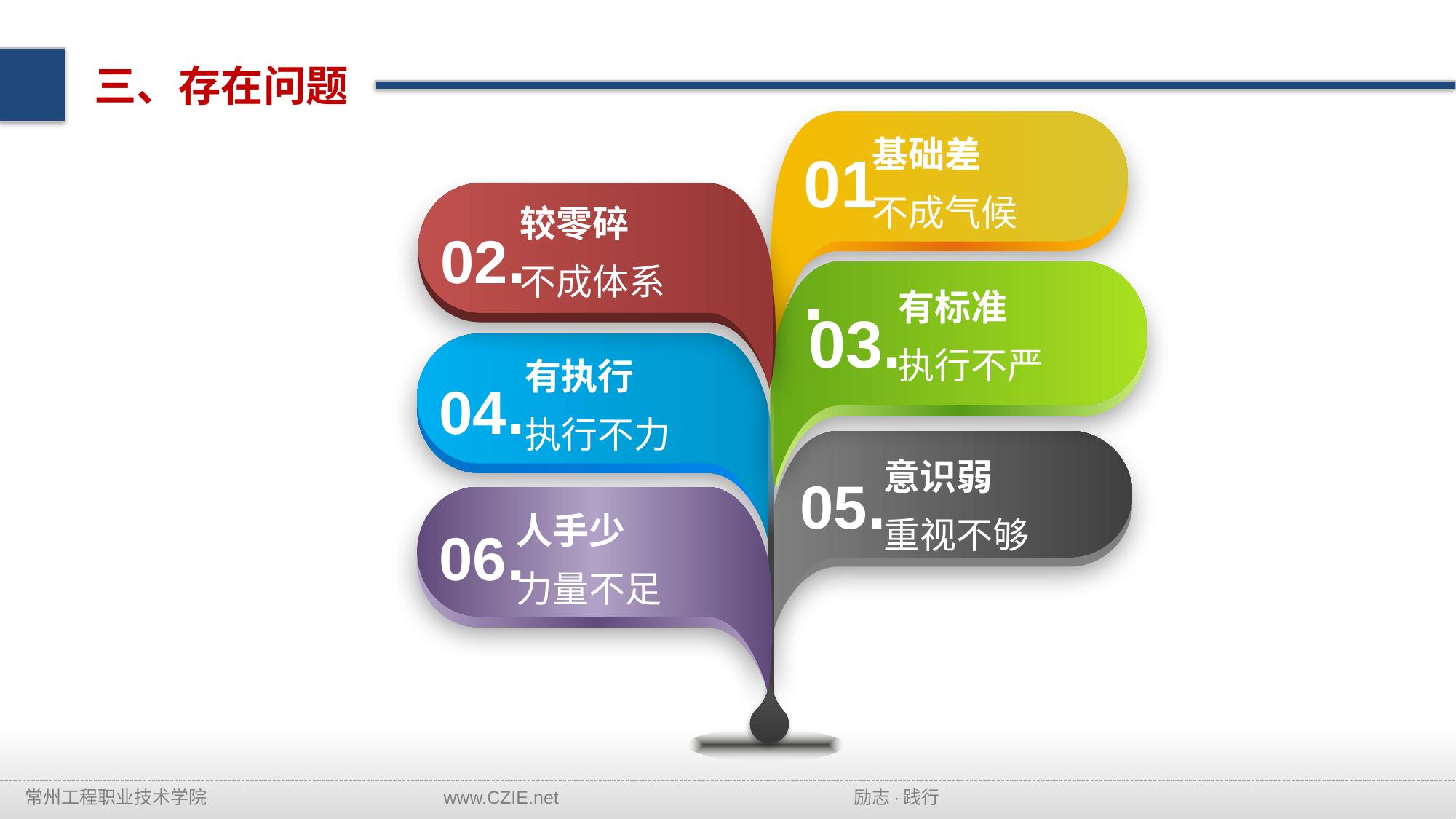

三、存在问题

01.

02.

03.

04.

05.

06.

| 基础差 |
| --- |
| 不成气候 |
| 较零碎 |
| --- |
| 不成体系 |
| 有标准 |
| --- |
| 执行不严 |
| 有执行 |
| --- |
| 执行不力 |
| 意识弱 |
| --- |
| 重视不够 |
| 人手少 |
| --- |
| 力量不足 |